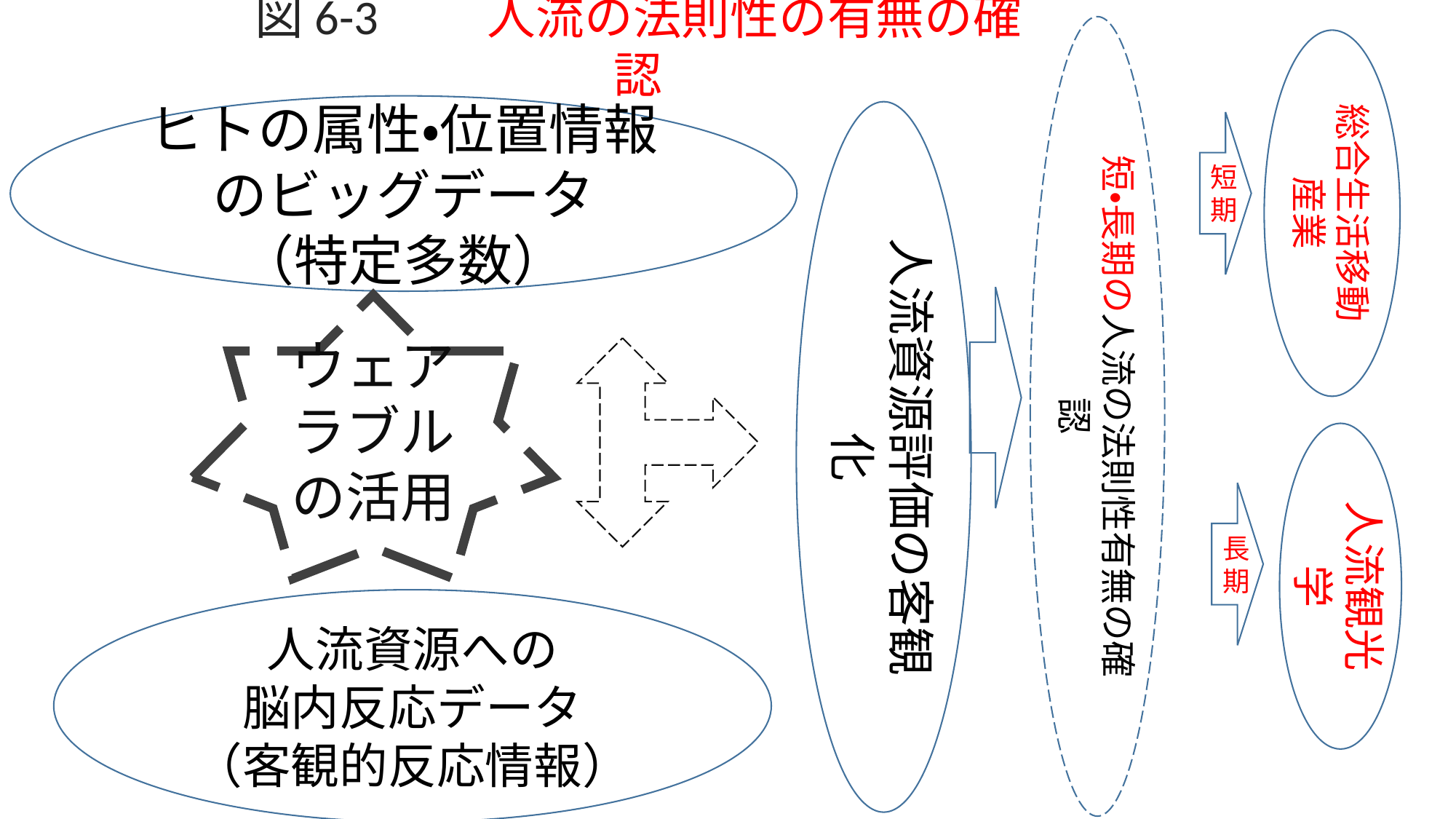

短・長期の人流の法則性有無の確認
図6-3　　人流の法則性の有無の確認
総合生活移動産業
ヒトの属性・位置情報のビッグデータ
（特定多数）
人流資源評価の客観化
短期

ウェアラブルの活用

人流観光学
長期
人流資源への
脳内反応データ
（客観的反応情報）